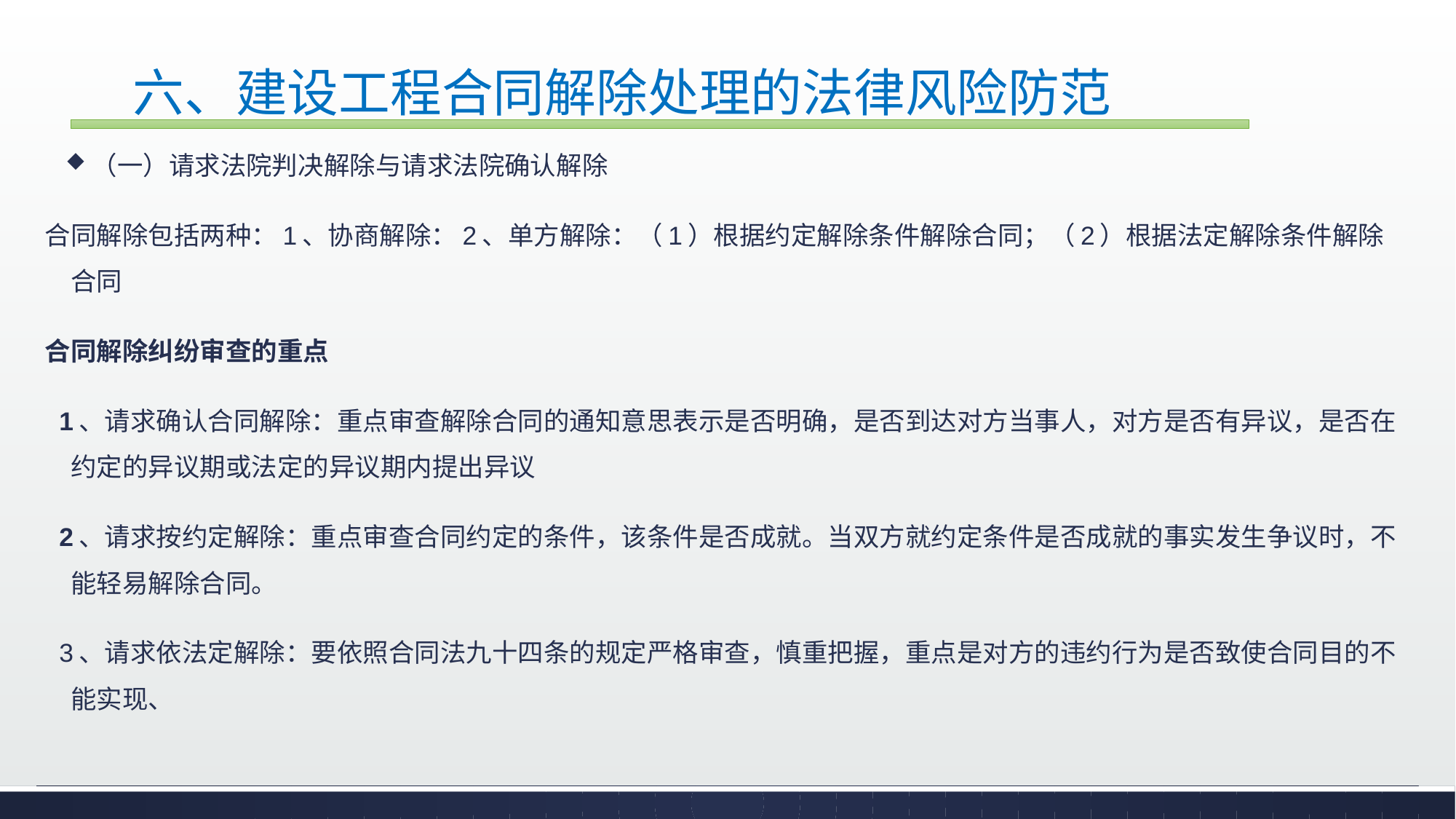

# 六、建设工程合同解除处理的法律风险防范

（一）请求法院判决解除与请求法院确认解除
合同解除包括两种：1、协商解除：2、单方解除：（1）根据约定解除条件解除合同；（2）根据法定解除条件解除合同
合同解除纠纷审查的重点
  1、请求确认合同解除：重点审查解除合同的通知意思表示是否明确，是否到达对方当事人，对方是否有异议，是否在约定的异议期或法定的异议期内提出异议
  2、请求按约定解除：重点审查合同约定的条件，该条件是否成就。当双方就约定条件是否成就的事实发生争议时，不能轻易解除合同。
  3、请求依法定解除：要依照合同法九十四条的规定严格审查，慎重把握，重点是对方的违约行为是否致使合同目的不能实现、